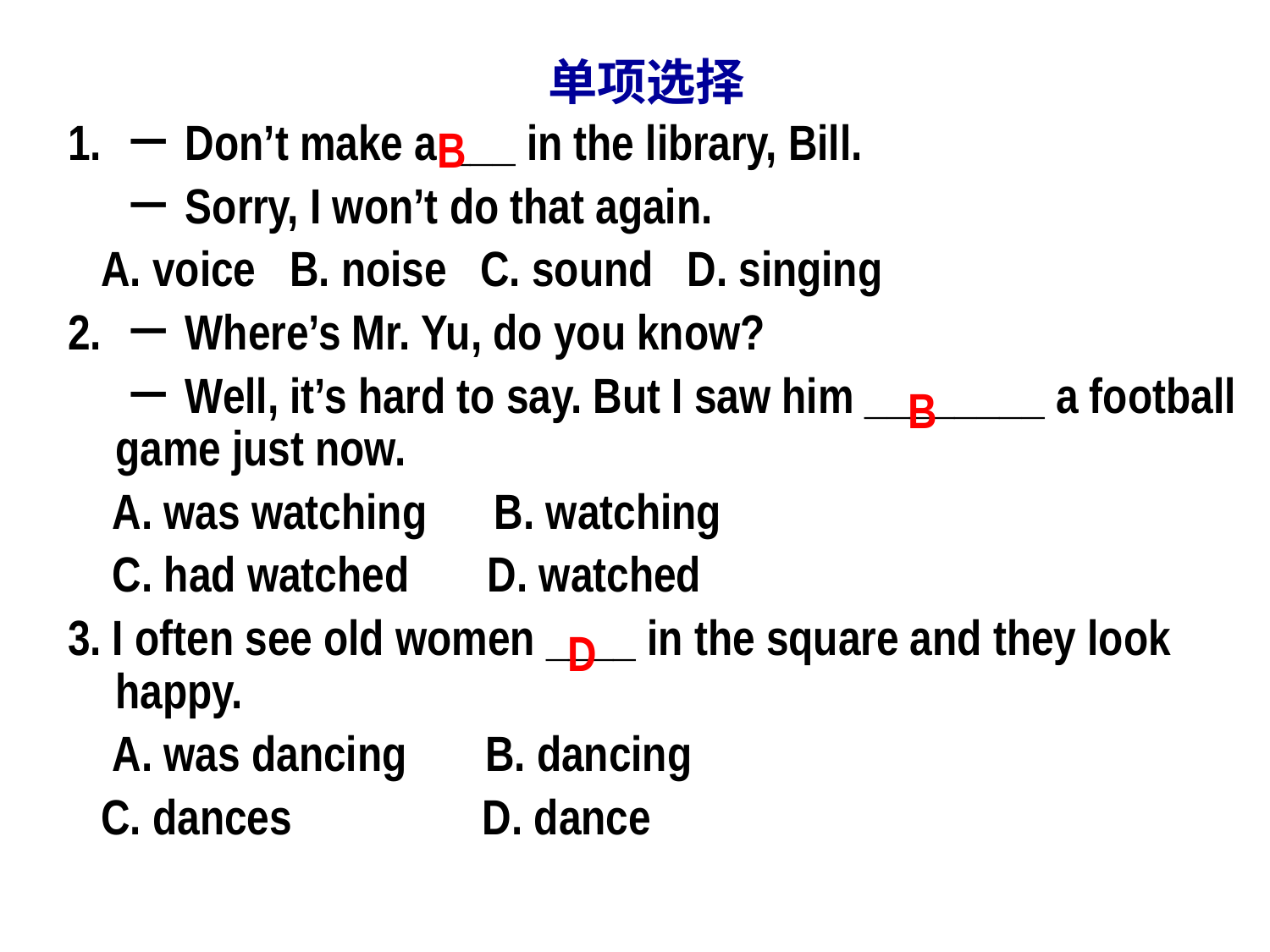

# 单项选择
1. －Don’t make a ___ in the library, Bill.
    －Sorry, I won’t do that again.
   A. voice   B. noise   C. sound   D. singing
2. －Where’s Mr. Yu, do you know?
    －Well, it’s hard to say. But I saw him ________ a football game just now.
    A. was watching      B. watching
    C. had watched       D. watched
3. I often see old women ____ in the square and they look happy.
    A. was dancing       B. dancing
   C. dances                 D. dance
B
B
D